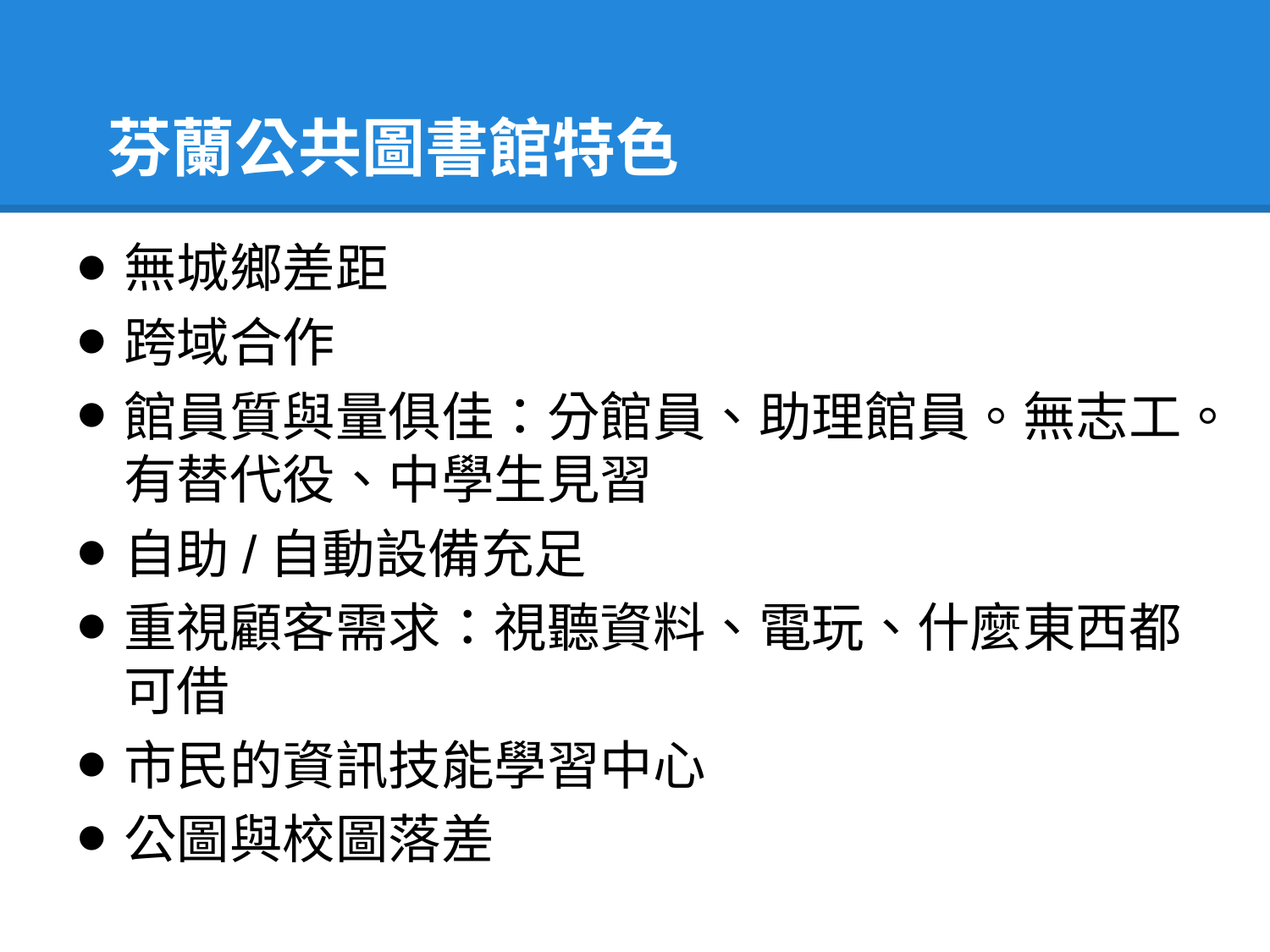

# 芬蘭公共圖書館特色
無城鄉差距
跨域合作
館員質與量俱佳：分館員、助理館員。無志工。有替代役、中學生見習
自助/自動設備充足
重視顧客需求：視聽資料、電玩、什麼東西都可借
市民的資訊技能學習中心
公圖與校圖落差